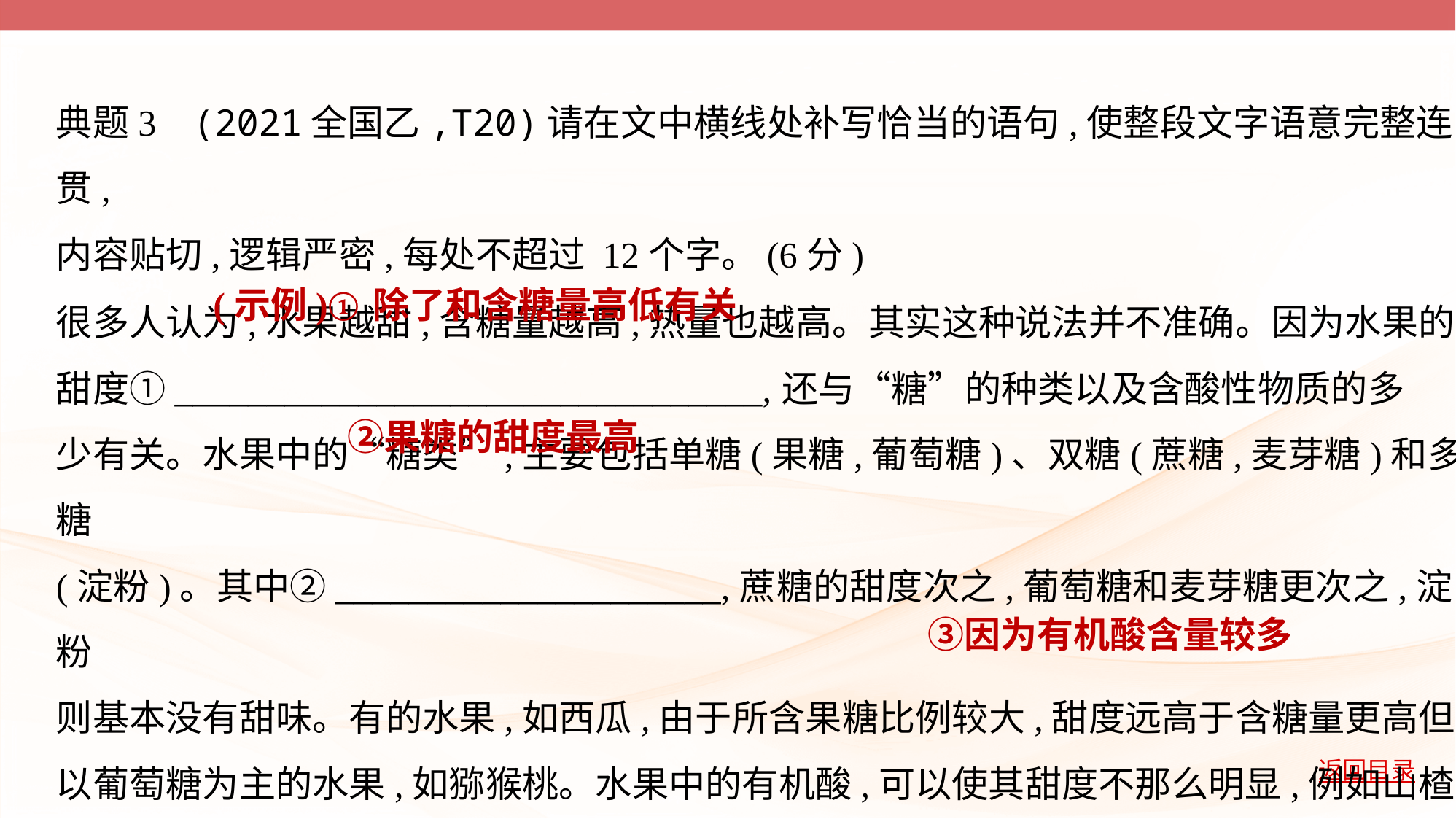

典题3    (2021全国乙,T20)请在文中横线处补写恰当的语句,使整段文字语意完整连贯,
内容贴切,逻辑严密,每处不超过 12个字。(6分)
很多人认为,水果越甜,含糖量越高,热量也越高。其实这种说法并不准确。因为水果的
甜度①________________________________,还与“糖”的种类以及含酸性物质的多
少有关。水果中的“糖类”,主要包括单糖(果糖,葡萄糖)、双糖(蔗糖,麦芽糖)和多糖
(淀粉)。其中②_____________________,蔗糖的甜度次之,葡萄糖和麦芽糖更次之,淀粉
则基本没有甜味。有的水果,如西瓜,由于所含果糖比例较大,甜度远高于含糖量更高但
以葡萄糖为主的水果,如猕猴桃。水果中的有机酸,可以使其甜度不那么明显,例如山楂
的含糖量比草莓高得多,但吃起来没有草莓甜,就是③_________________________。
    (示例)①除了和含糖量高低有关
　②果糖的甜度最高
　③因为有机酸含量较多